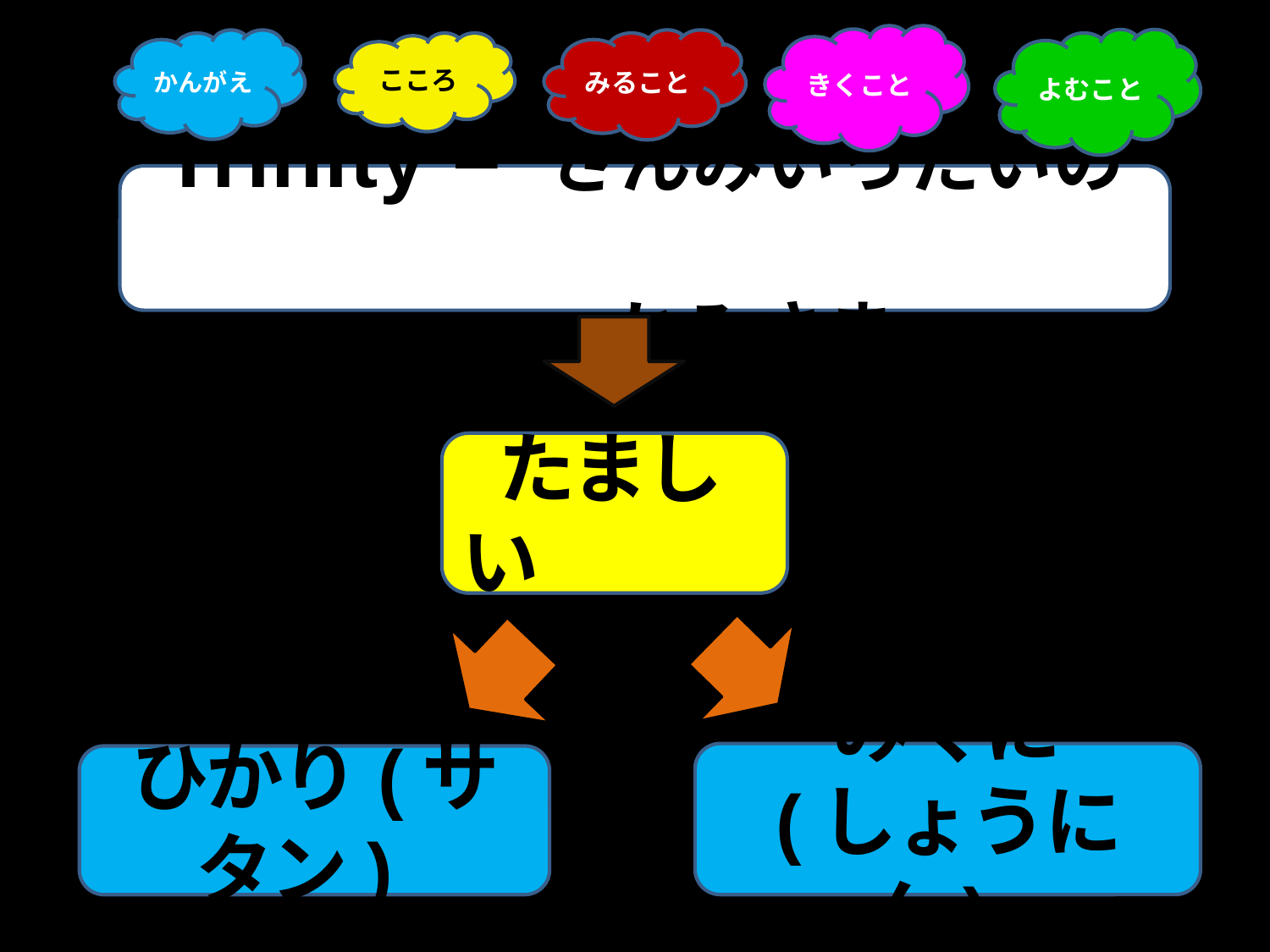

きくこと
よむこと
かんがえ
みること
こころ
Trinity – さんみいったいの
　　　かみさま

 たましい

みくに
(しょうにん)
ひかり(サタン)